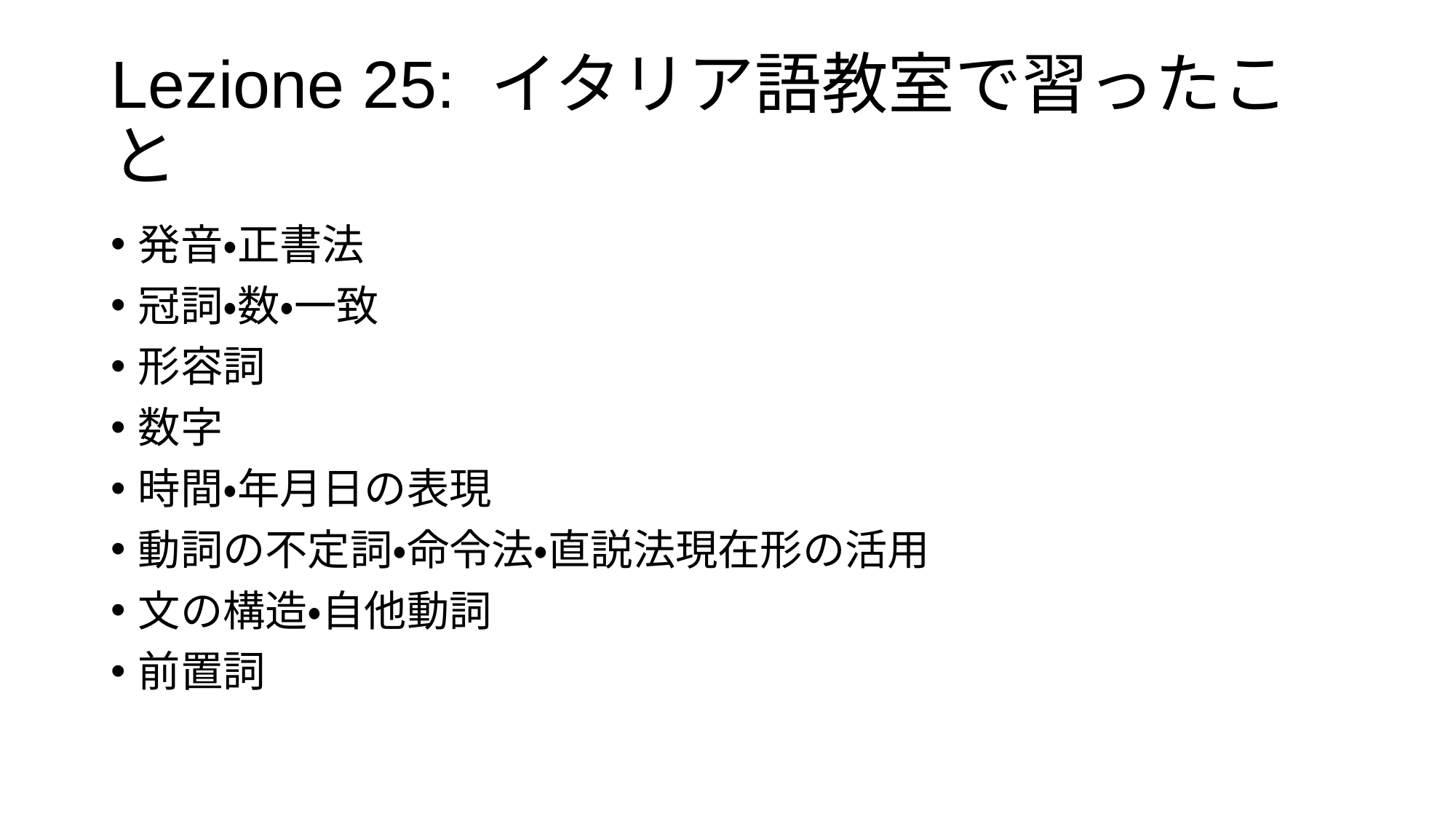

# Lezione 25: イタリア語教室で習ったこと
発音・正書法
冠詞・数・一致
形容詞
数字
時間・年月日の表現
動詞の不定詞・命令法・直説法現在形の活用
文の構造・自他動詞
前置詞